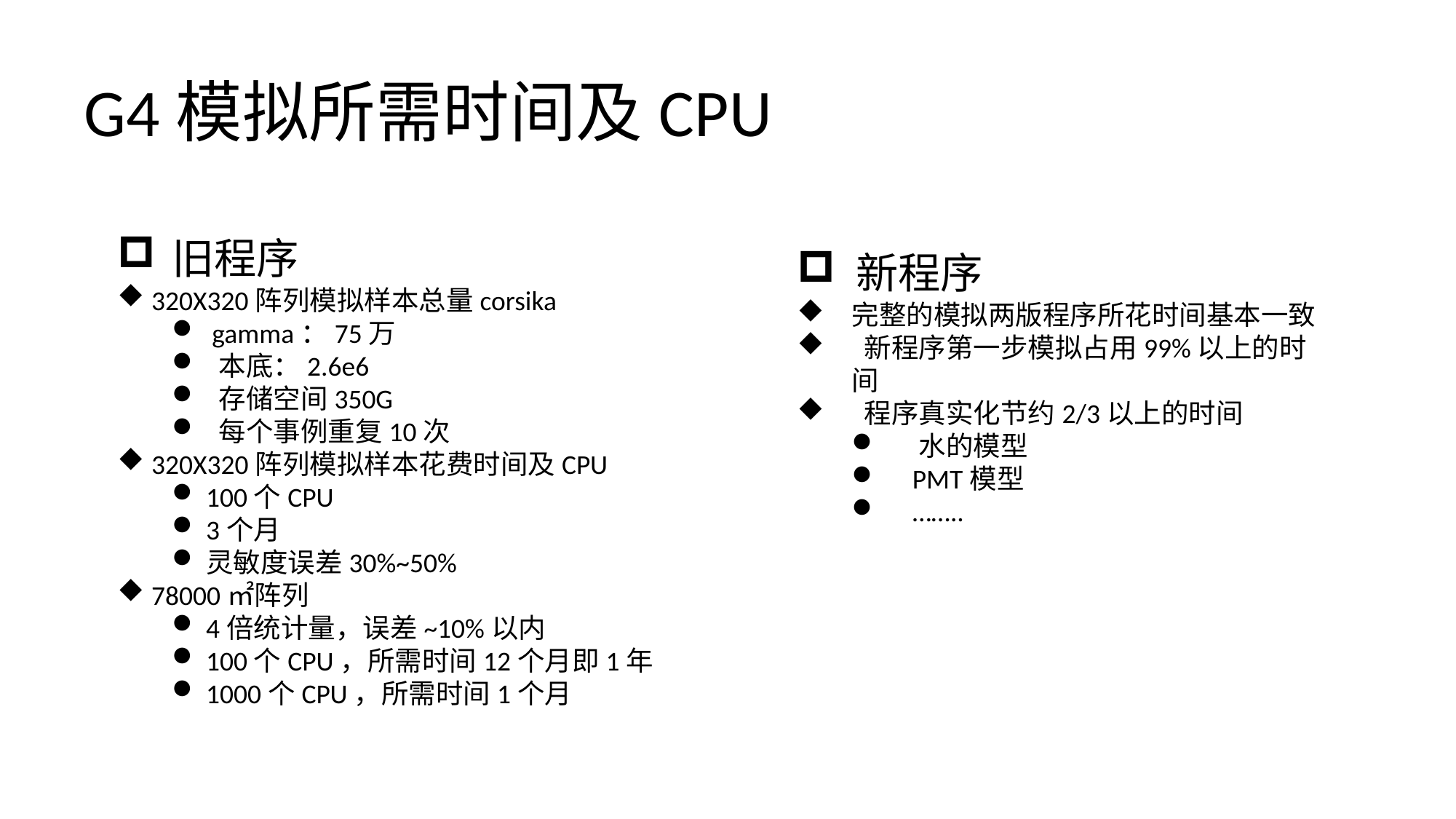

G4模拟所需时间及CPU
旧程序
320X320阵列模拟样本总量corsika
 gamma：75万
 本底：2.6e6
 存储空间350G
 每个事例重复10次
320X320阵列模拟样本花费时间及CPU
100个CPU
3个月
灵敏度误差30%~50%
78000㎡阵列
4倍统计量，误差~10%以内
100个CPU，所需时间12个月即1年
1000个CPU，所需时间1个月
 新程序
完整的模拟两版程序所花时间基本一致
 新程序第一步模拟占用99%以上的时间
 程序真实化节约2/3以上的时间
 水的模型
 PMT模型
 ……..